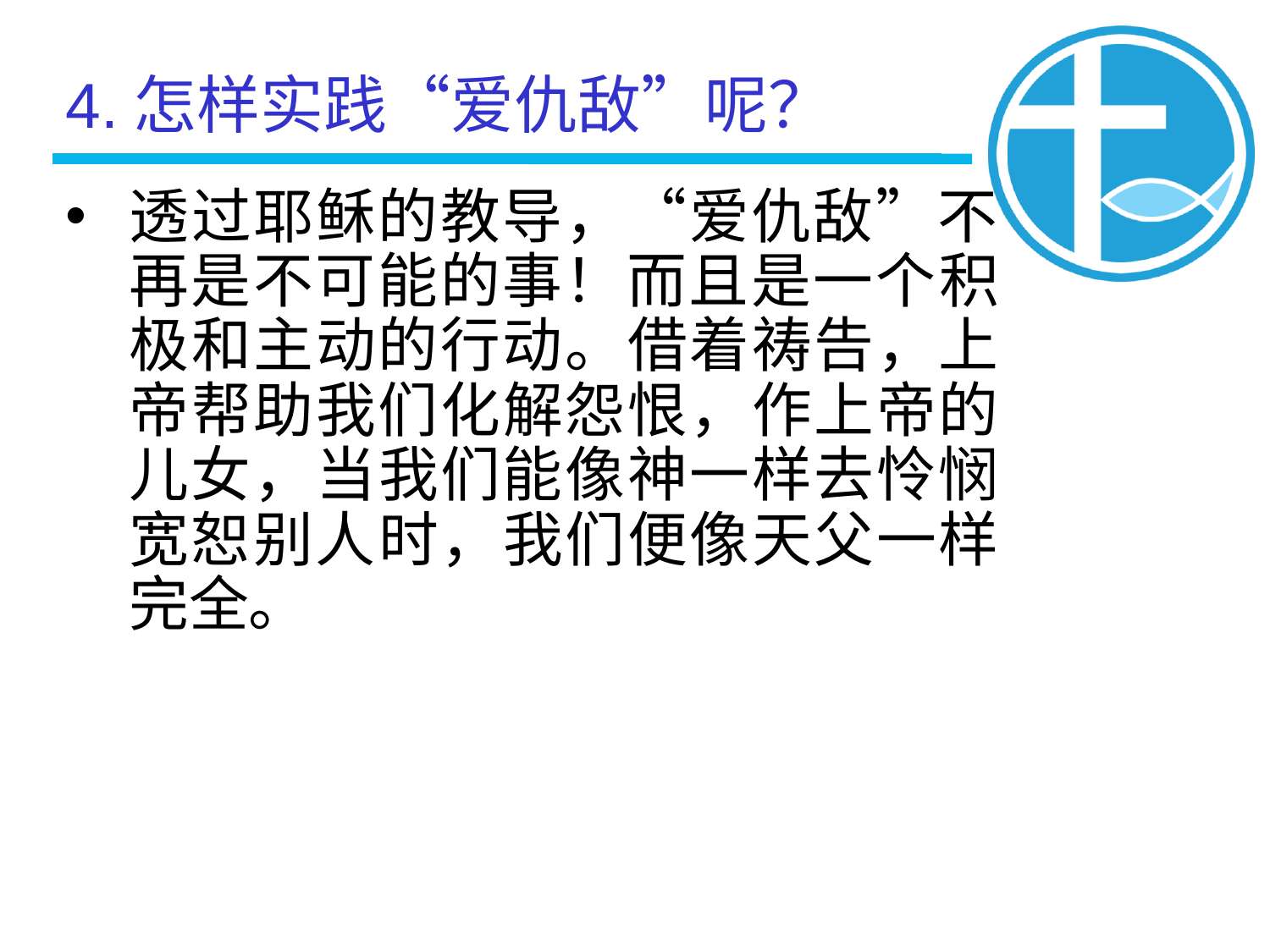

4.怎样实践“爱仇敌”呢？
透过耶稣的教导，“爱仇敌”不再是不可能的事！而且是一个积极和主动的行动。借着祷告，上帝帮助我们化解怨恨，作上帝的儿女，当我们能像神一样去怜悯宽恕别人时，我们便像天父一样完全。